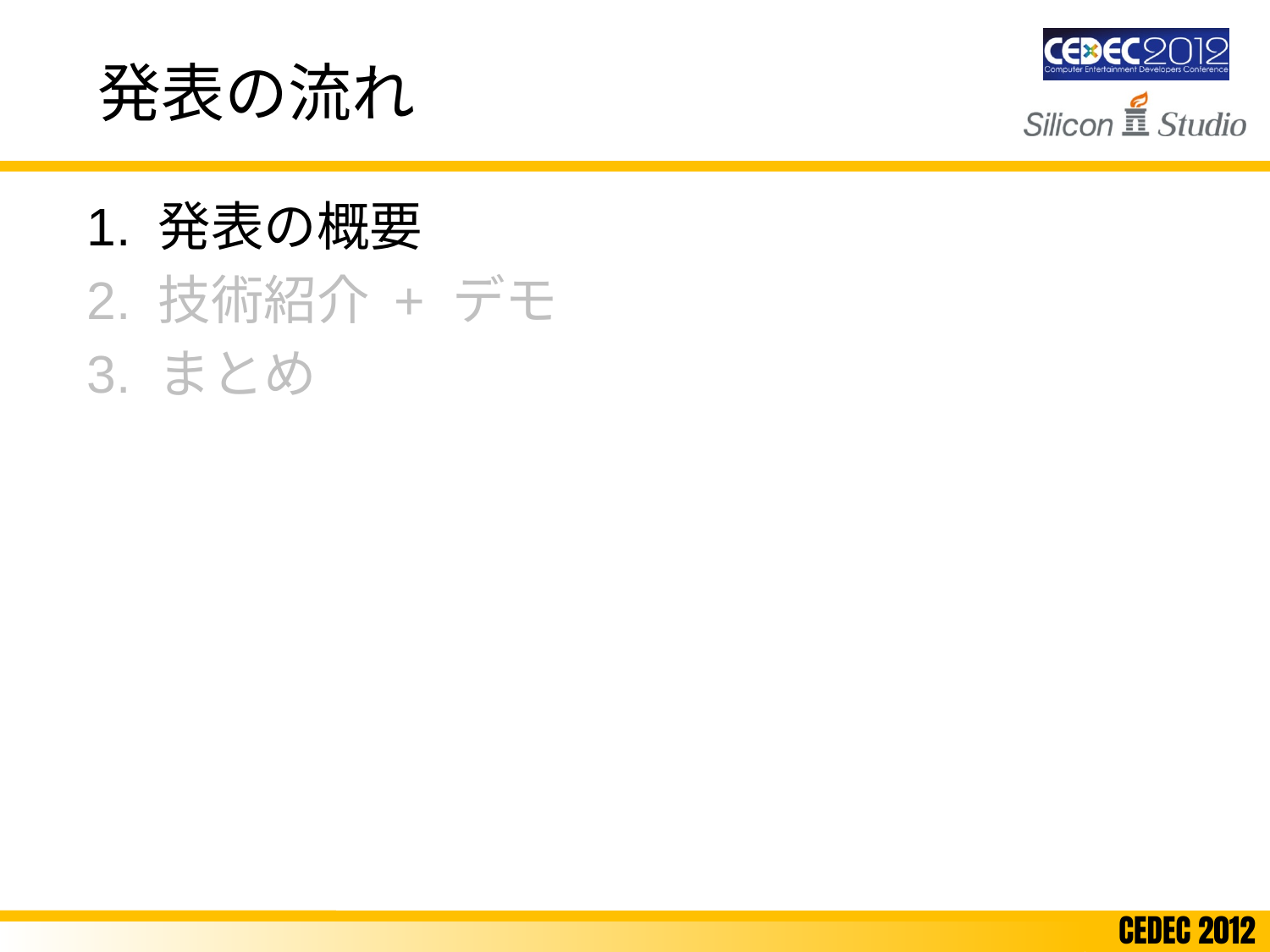

# 発表の流れ
  1. 発表の概要
  2. 技術紹介 + デモ
  3. まとめ